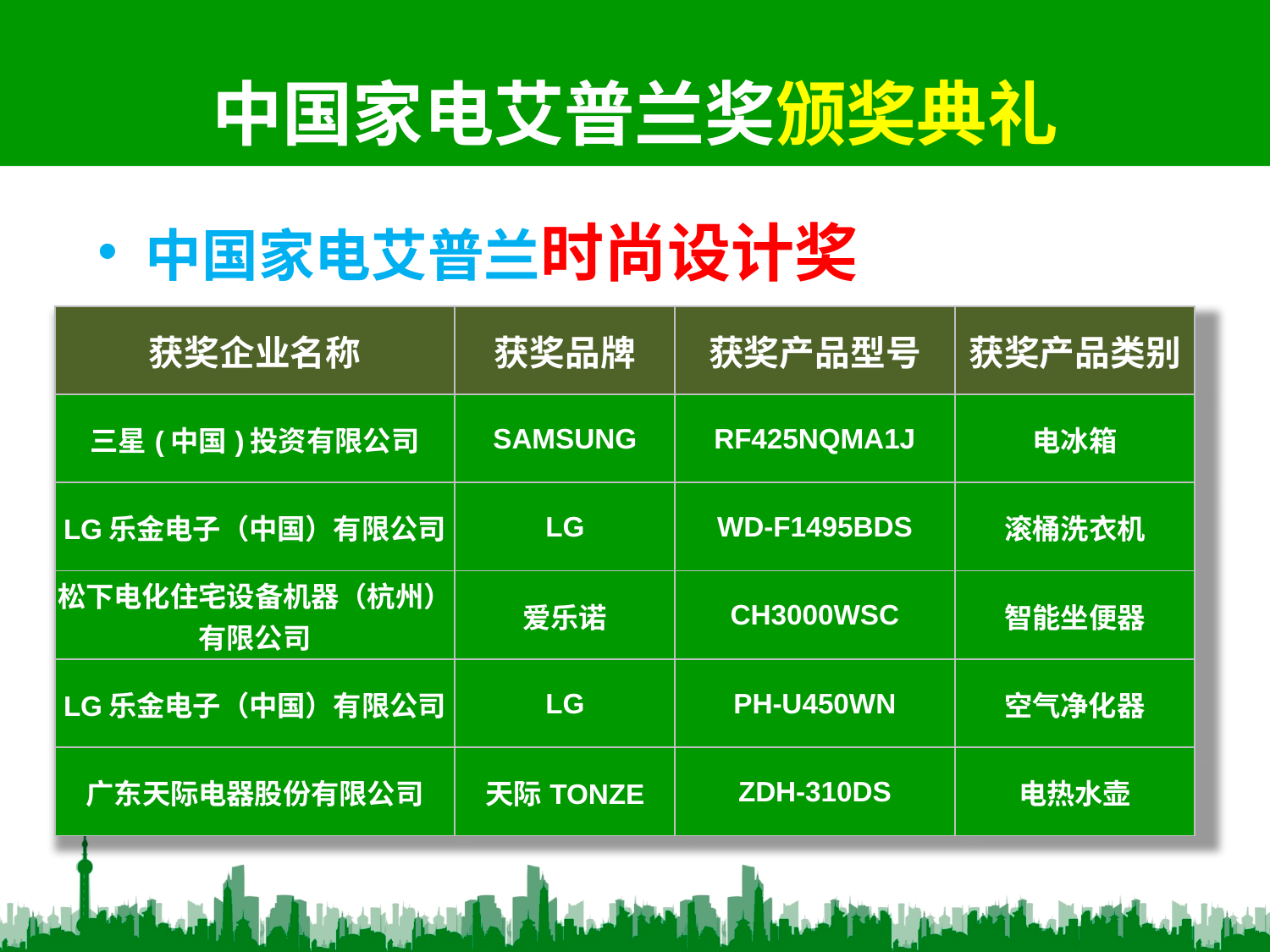

# 中国家电艾普兰奖颁奖典礼
中国家电艾普兰时尚设计奖
| 获奖企业名称 | 获奖品牌 | 获奖产品型号 | 获奖产品类别 |
| --- | --- | --- | --- |
| 三星(中国)投资有限公司 | SAMSUNG | RF425NQMA1J | 电冰箱 |
| LG乐金电子（中国）有限公司 | LG | WD-F1495BDS | 滚桶洗衣机 |
| 松下电化住宅设备机器（杭州）有限公司 | 爱乐诺 | CH3000WSC | 智能坐便器 |
| LG乐金电子（中国）有限公司 | LG | PH-U450WN | 空气净化器 |
| 广东天际电器股份有限公司 | 天际TONZE | ZDH-310DS | 电热水壶 |